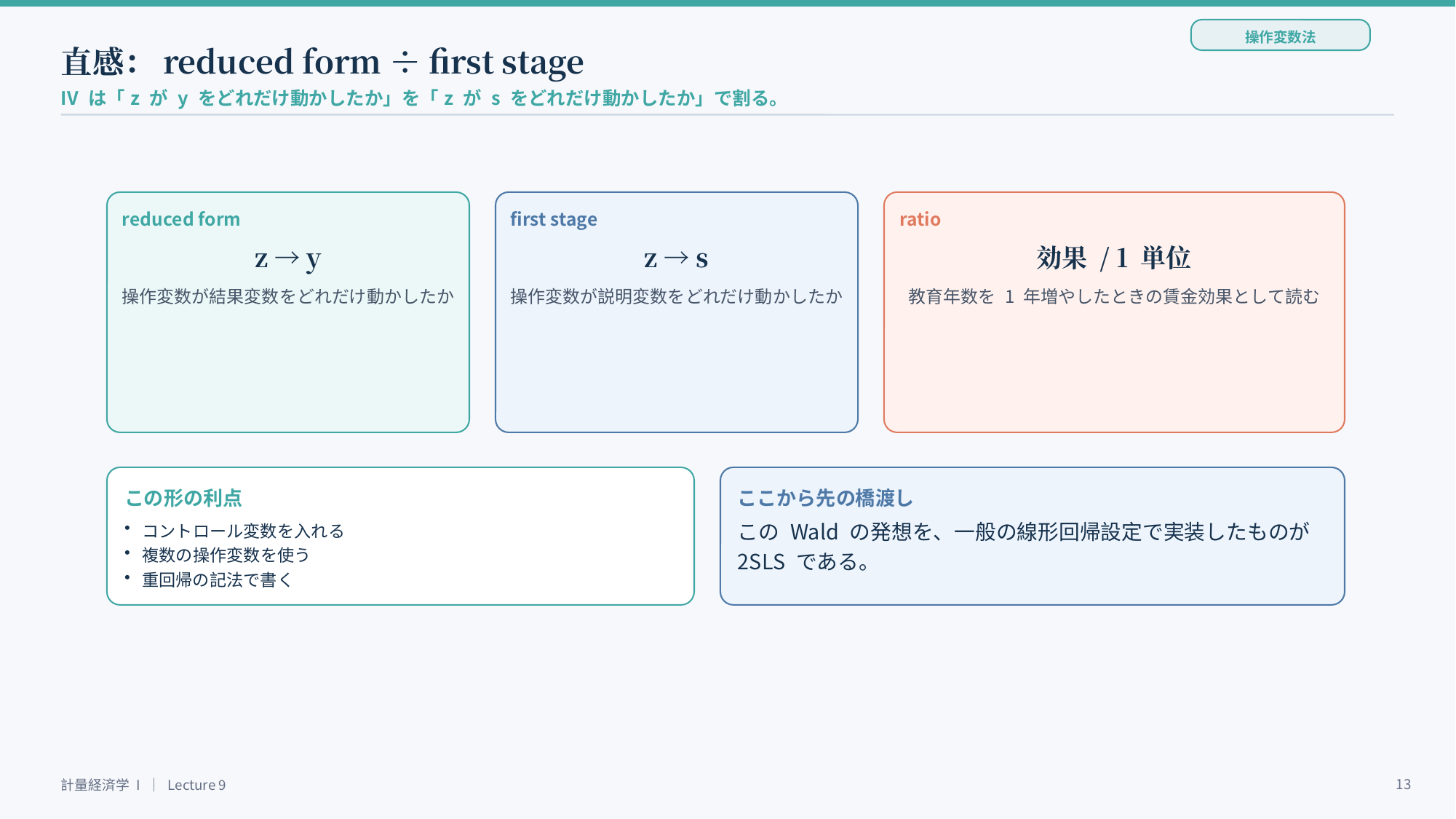

操作変数法
直感：reduced form ÷ first stage
IV は「z が y をどれだけ動かしたか」を「z が s をどれだけ動かしたか」で割る。

reduced form
first stage
ratio
z → y
z → s
効果 / 1 単位
操作変数が結果変数をどれだけ動かしたか
操作変数が説明変数をどれだけ動かしたか
教育年数を 1 年増やしたときの賃金効果として読む

この形の利点
ここから先の橋渡し
この Wald の発想を、一般の線形回帰設定で実装したものが 2SLS である。
コントロール変数を入れる
複数の操作変数を使う
重回帰の記法で書く
13
計量経済学 I ｜ Lecture 9